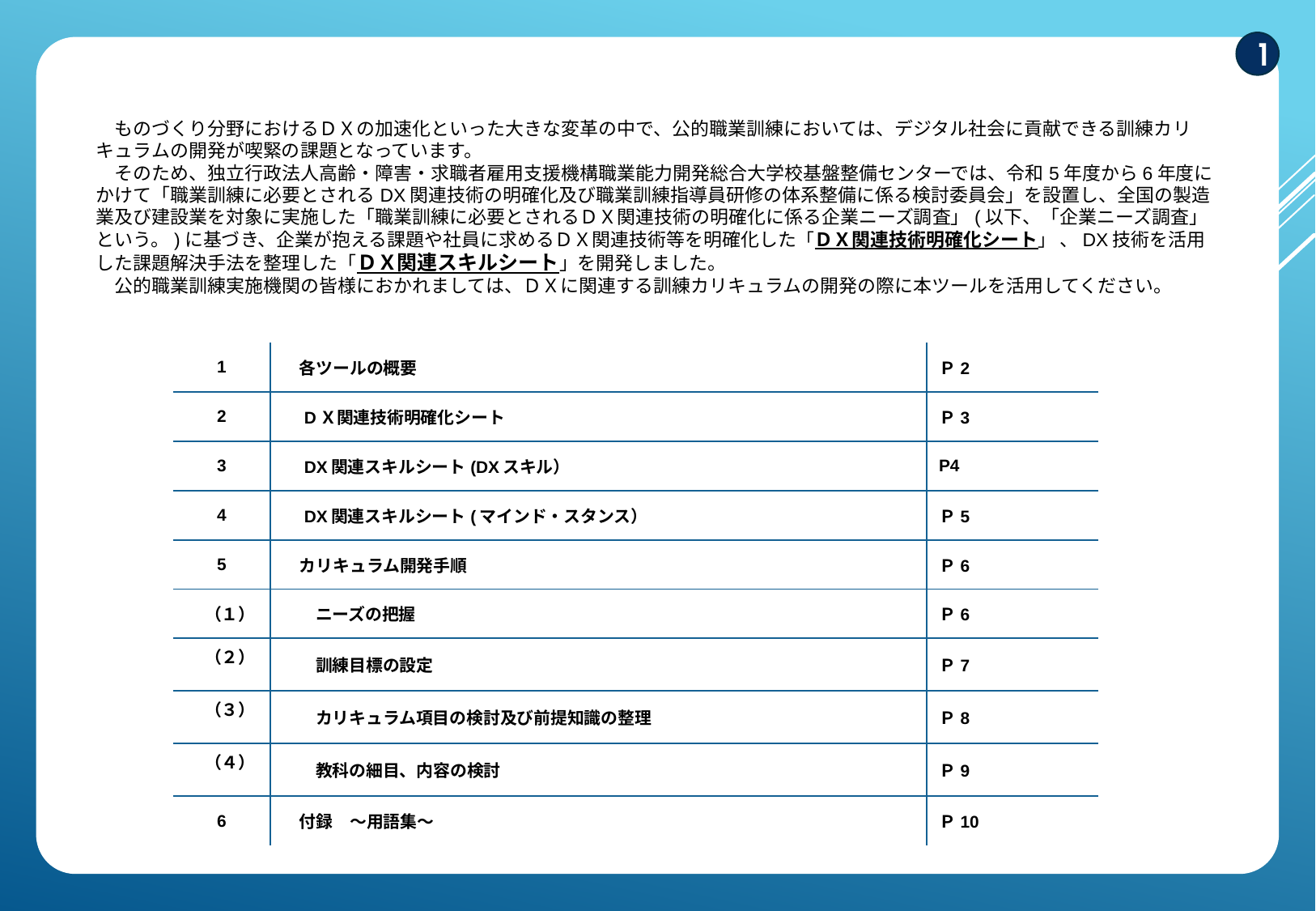

1

はじめに
　ものづくり分野におけるＤＸの加速化といった大きな変革の中で、公的職業訓練においては、デジタル社会に貢献できる訓練カリキュラムの開発が喫緊の課題となっています。
　そのため、独立行政法人高齢・障害・求職者雇用支援機構職業能力開発総合大学校基盤整備センターでは、令和5年度から6年度にかけて「職業訓練に必要とされるDX関連技術の明確化及び職業訓練指導員研修の体系整備に係る検討委員会」を設置し、全国の製造業及び建設業を対象に実施した「職業訓練に必要とされるＤＸ関連技術の明確化に係る企業ニーズ調査」(以下、「企業ニーズ調査」という。)に基づき、企業が抱える課題や社員に求めるＤＸ関連技術等を明確化した「ＤＸ関連技術明確化シート」 、DX技術を活用した課題解決手法を整理した「ＤＸ関連スキルシート」を開発しました。
　公的職業訓練実施機関の皆様におかれましては、ＤＸに関連する訓練カリキュラムの開発の際に本ツールを活用してください。
目次
| 1 | 各ツールの概要 | Ｐ2 |
| --- | --- | --- |
| 2 | DＸ関連技術明確化シート | Ｐ3 |
| 3 | DX関連スキルシート(DXスキル） | P4 |
| 4 | DX関連スキルシート(マインド・スタンス） | Ｐ5 |
| 5 | カリキュラム開発手順 | Ｐ6 |
| （１） | ニーズの把握 | Ｐ6 |
| （２） | 訓練目標の設定 | Ｐ7 |
| （３） | カリキュラム項目の検討及び前提知識の整理 | Ｐ8 |
| （４） | 教科の細目、内容の検討 | Ｐ9 |
| 6 | 付録　～用語集～ | Ｐ10 |